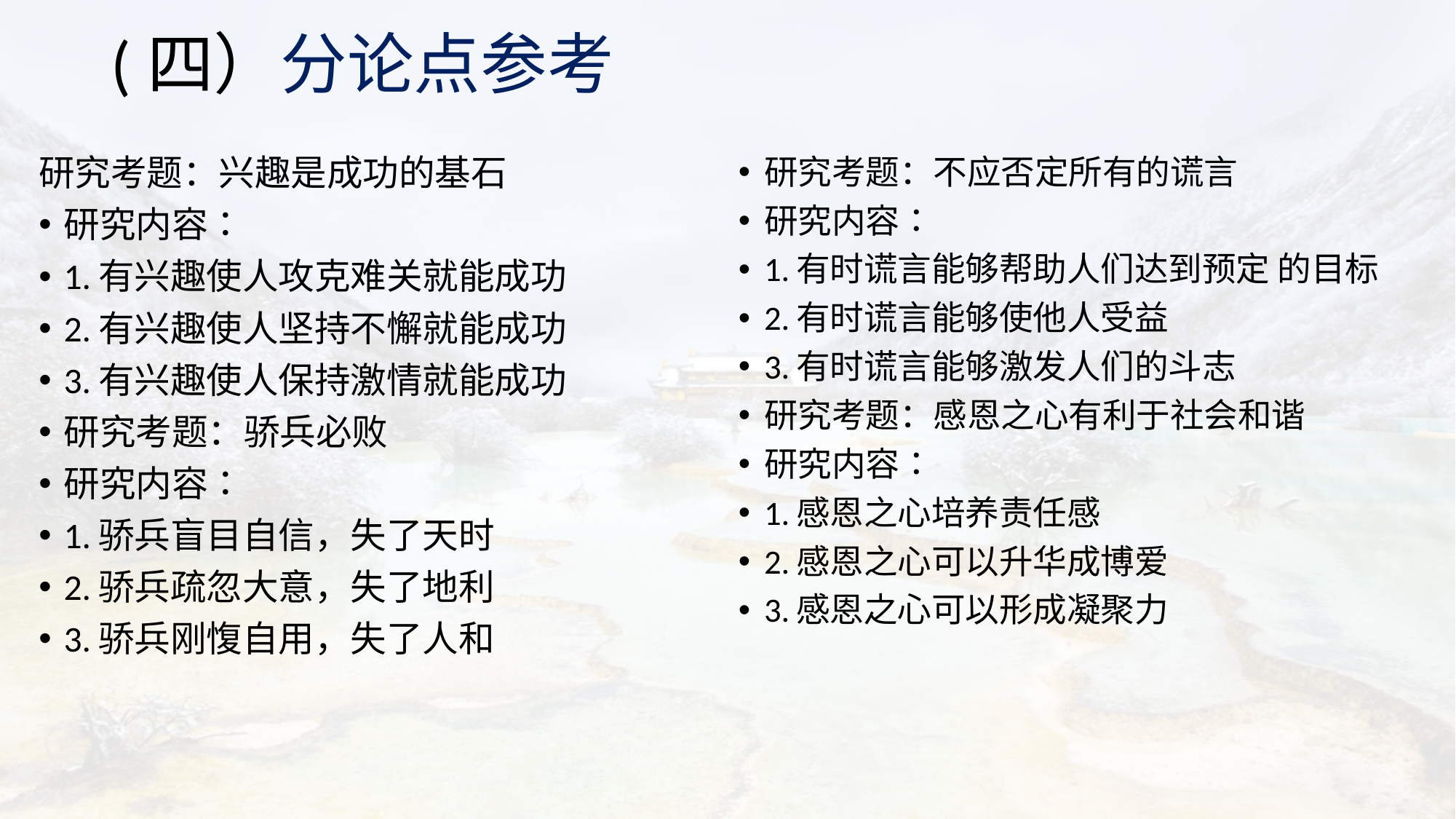

# (四）分论点参考
研究考题：兴趣是成功的基石
研究内容：
1.有兴趣使人攻克难关就能成功
2.有兴趣使人坚持不懈就能成功
3.有兴趣使人保持激情就能成功
研究考题：骄兵必败
研究内容：
1.骄兵盲目自信，失了天时
2.骄兵疏忽大意，失了地利
3.骄兵刚愎自用，失了人和
研究考题：不应否定所有的谎言
研究内容：
1.有时谎言能够帮助人们达到预定 的目标
2.有时谎言能够使他人受益
3.有时谎言能够激发人们的斗志
研究考题：感恩之心有利于社会和谐
研究内容：
1.感恩之心培养责任感
2.感恩之心可以升华成博爱
3.感恩之心可以形成凝聚力